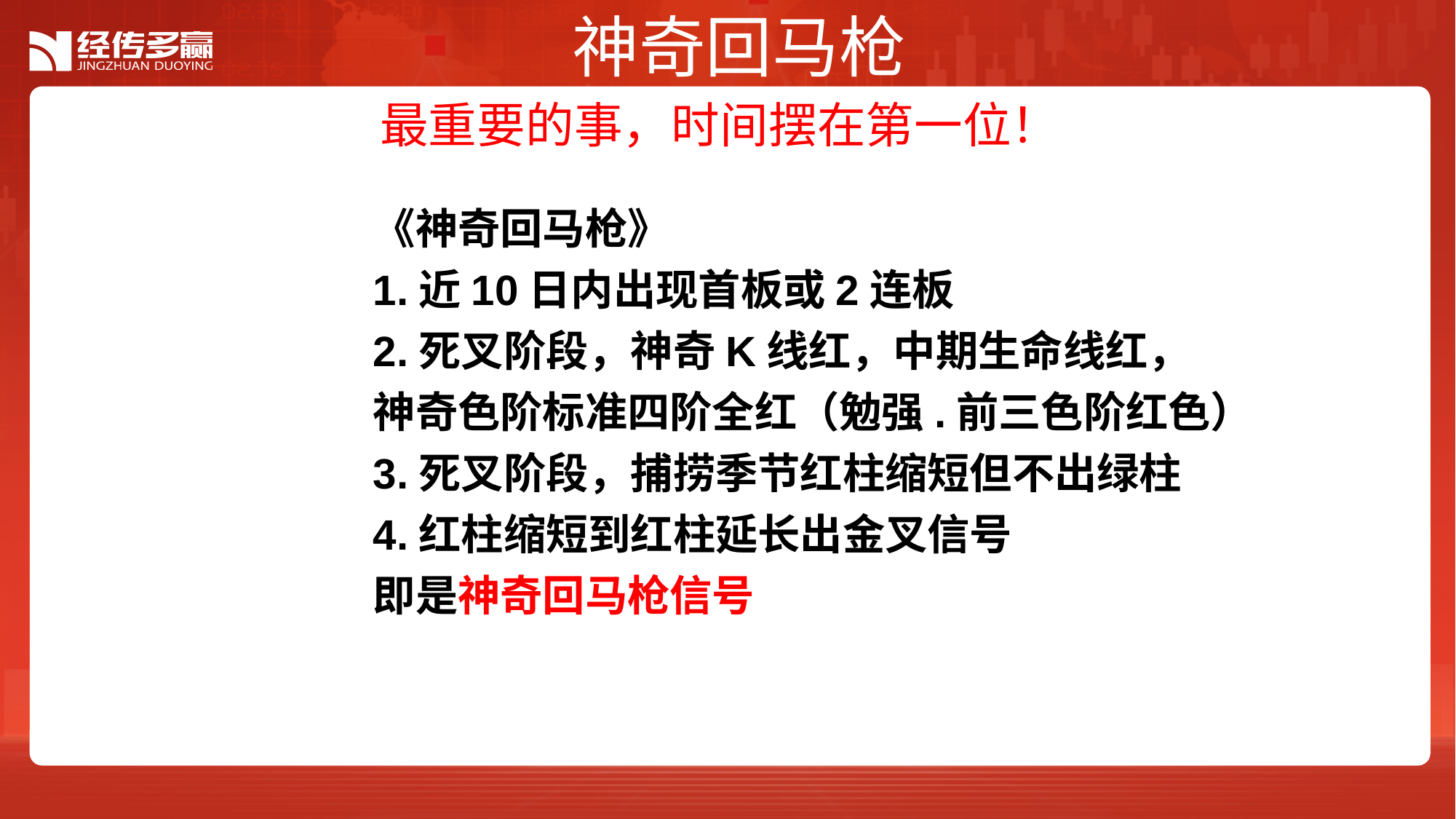

神奇回马枪
最重要的事，时间摆在第一位！
《神奇回马枪》
1.近10日内出现首板或2连板
2.死叉阶段，神奇K线红，中期生命线红，
神奇色阶标准四阶全红（勉强.前三色阶红色）
3.死叉阶段，捕捞季节红柱缩短但不出绿柱
4.红柱缩短到红柱延长出金叉信号
即是神奇回马枪信号